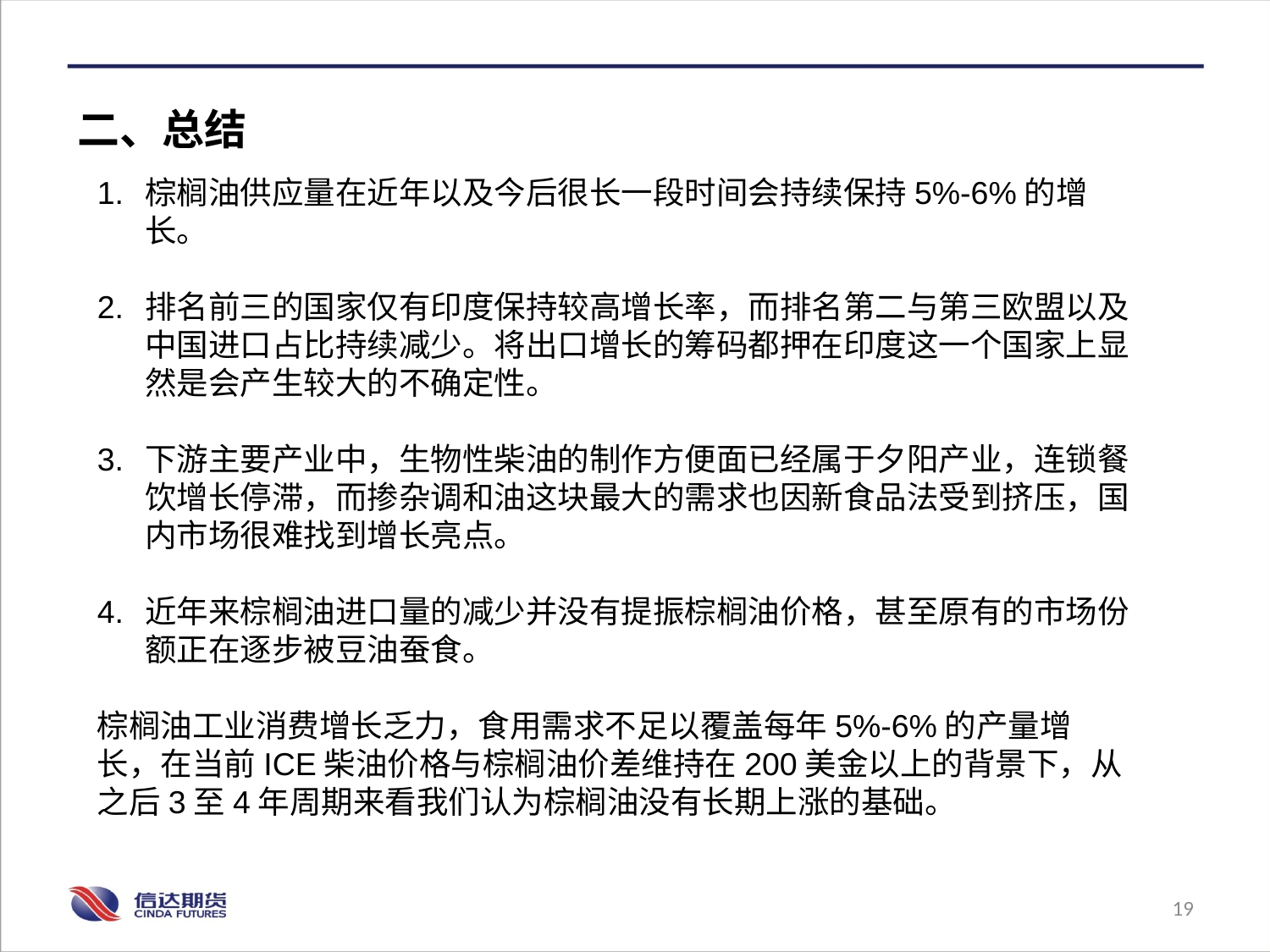

二、总结
棕榈油供应量在近年以及今后很长一段时间会持续保持5%-6%的增长。

排名前三的国家仅有印度保持较高增长率，而排名第二与第三欧盟以及中国进口占比持续减少。将出口增长的筹码都押在印度这一个国家上显然是会产生较大的不确定性。

下游主要产业中，生物性柴油的制作方便面已经属于夕阳产业，连锁餐饮增长停滞，而掺杂调和油这块最大的需求也因新食品法受到挤压，国内市场很难找到增长亮点。

近年来棕榈油进口量的减少并没有提振棕榈油价格，甚至原有的市场份额正在逐步被豆油蚕食。

棕榈油工业消费增长乏力，食用需求不足以覆盖每年5%-6%的产量增长，在当前ICE柴油价格与棕榈油价差维持在200美金以上的背景下，从之后3至4年周期来看我们认为棕榈油没有长期上涨的基础。

19